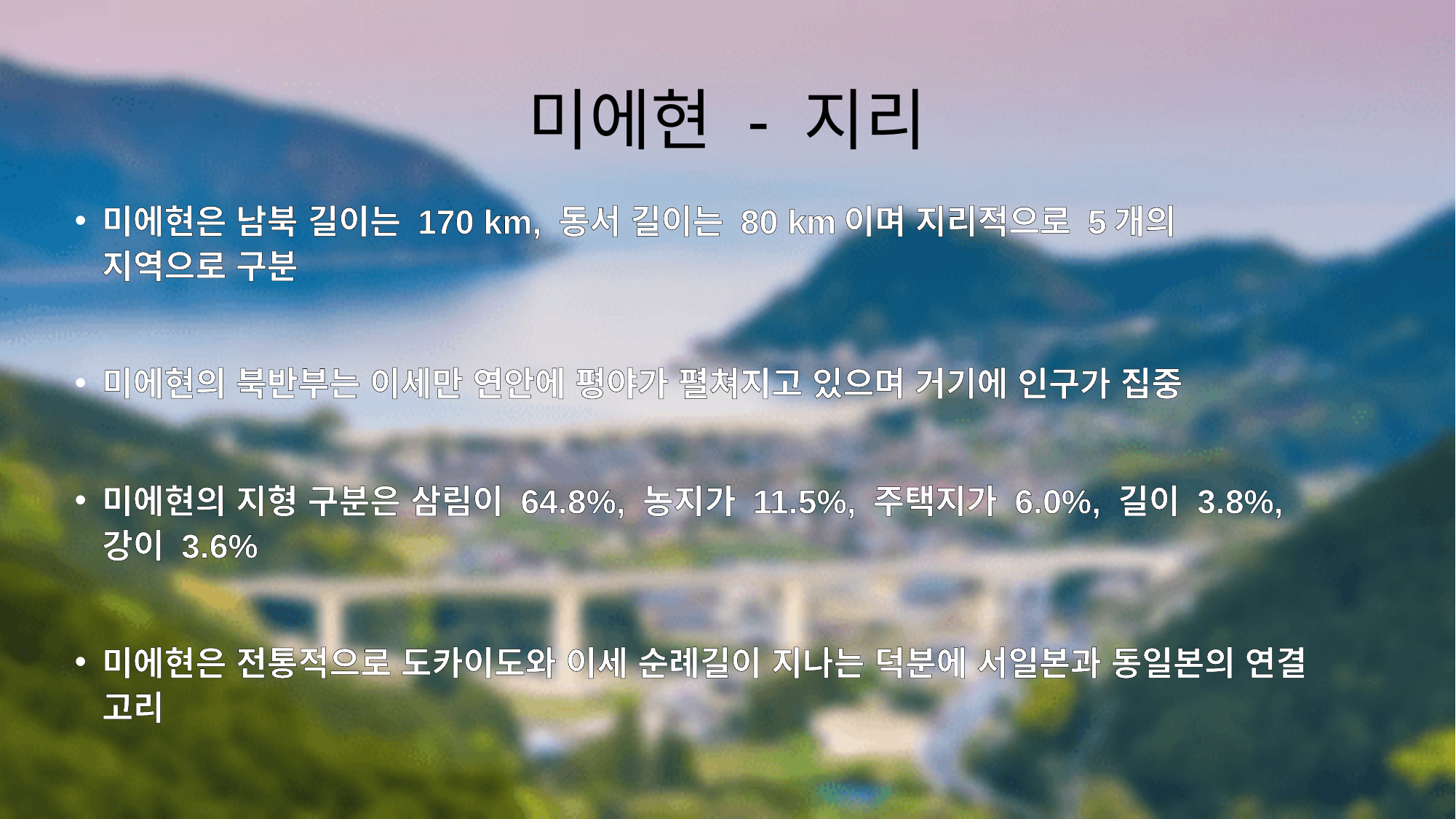

# 미에현 - 지리
미에현은 남북 길이는 170 km, 동서 길이는 80 km이며 지리적으로 5개의 지역으로 구분

미에현의 북반부는 이세만 연안에 평야가 펼쳐지고 있으며 거기에 인구가 집중

미에현의 지형 구분은 삼림이 64.8%, 농지가 11.5%, 주택지가 6.0%, 길이 3.8%, 강이 3.6%

미에현은 전통적으로 도카이도와 이세 순례길이 지나는 덕분에 서일본과 동일본의 연결 고리